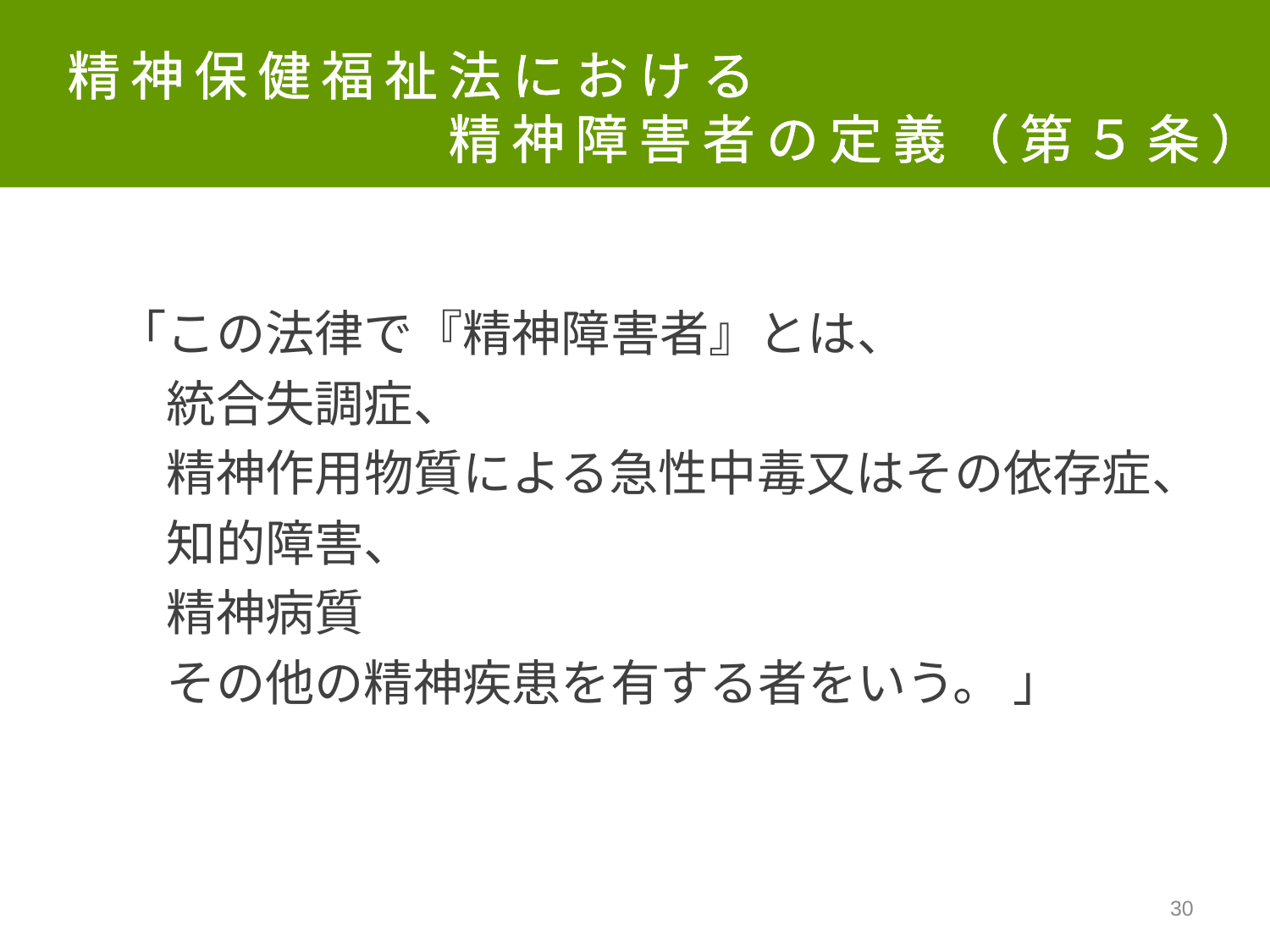

精神保健福祉法における
　　　　　　精神障害者の定義（第５条）
「この法律で『精神障害者』とは、
　統合失調症、
　精神作用物質による急性中毒又はその依存症、
　知的障害、
　精神病質
　その他の精神疾患を有する者をいう。 」
30